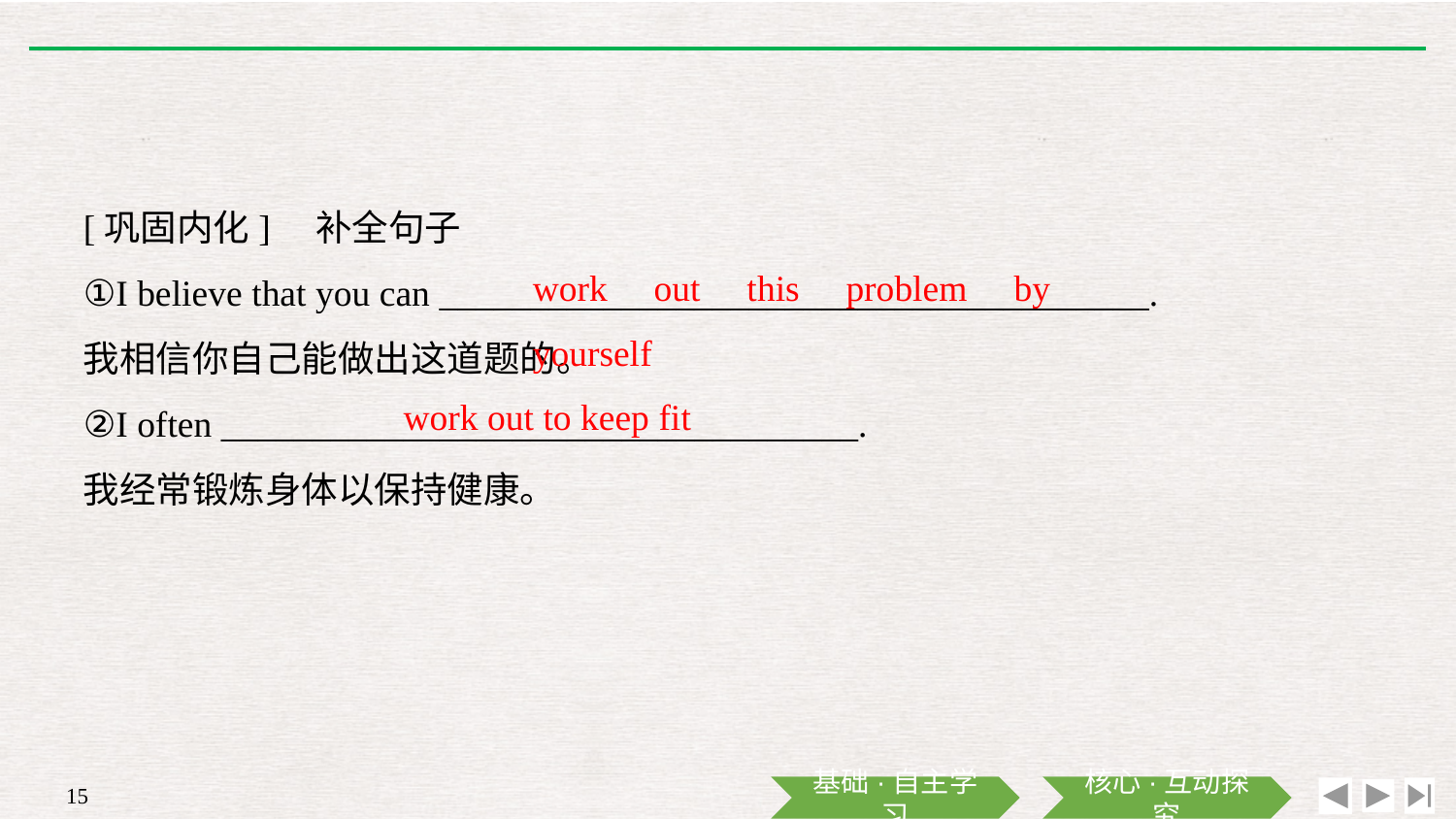

[巩固内化]　补全句子
①I believe that you can _______________________________________.
我相信你自己能做出这道题的。
②I often ___________________________________.
我经常锻炼身体以保持健康。
work out this problem by yourself
work out to keep fit